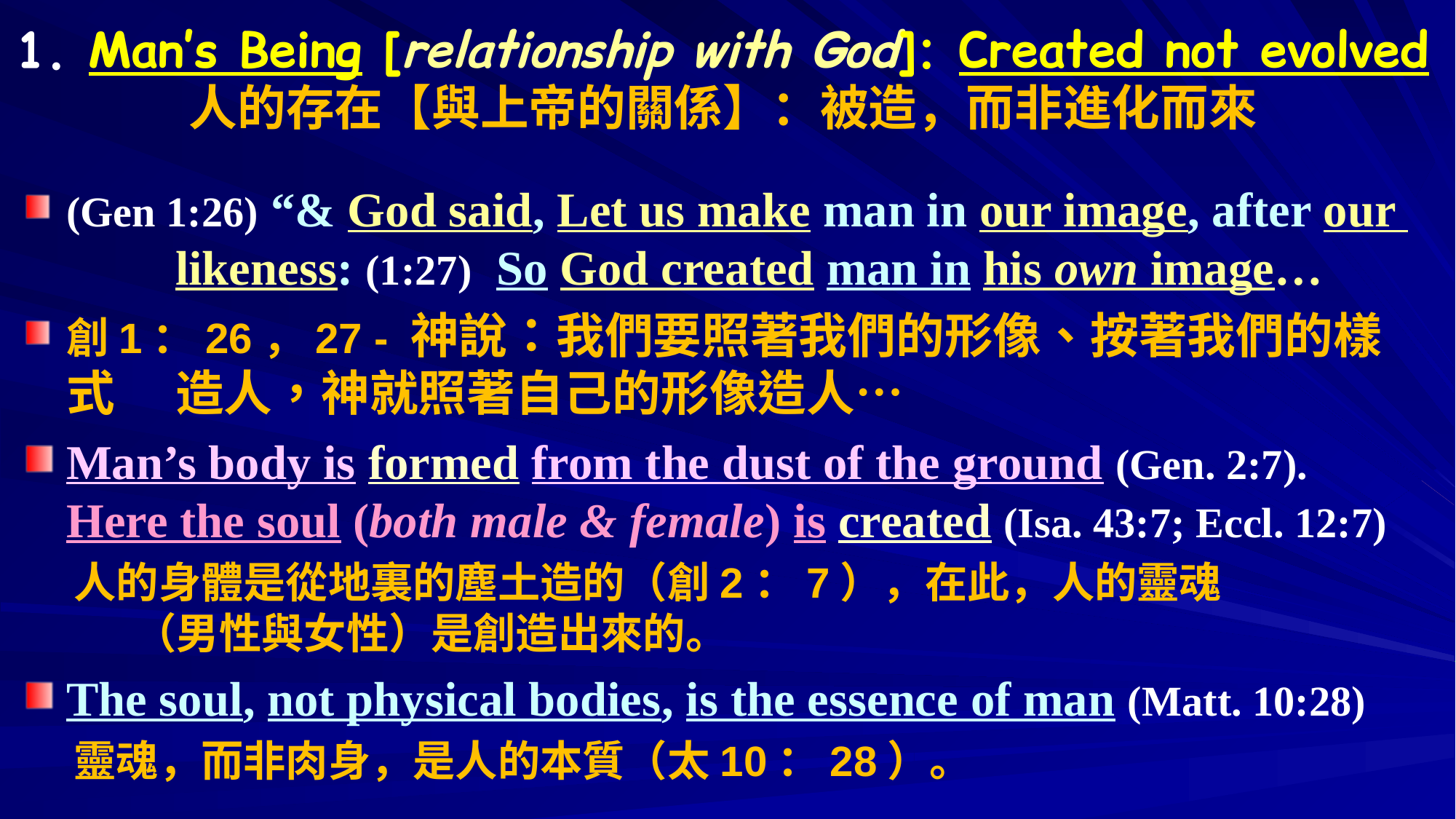

# 1. Man’s Being [relationship with God]: Created not evolved 人的存在【與上帝的關係】：被造，而非進化而來
(Gen 1:26) “& God said, Let us make man in our image, after our 	likeness: (1:27)  So God created man in his own image…
創1：26，27 - 神說：我們要照著我們的形像、按著我們的樣式	造人，神就照著自己的形像造人…
Man’s body is formed from the dust of the ground (Gen. 2:7).  Here the soul (both male & female) is created (Isa. 43:7; Eccl. 12:7)
    人的身體是從地裏的塵土造的（創2：7），在此，人的靈魂			（男性與女性）是創造出來的。
The soul, not physical bodies, is the essence of man (Matt. 10:28)
    靈魂，而非肉身，是人的本質（太10：28）。